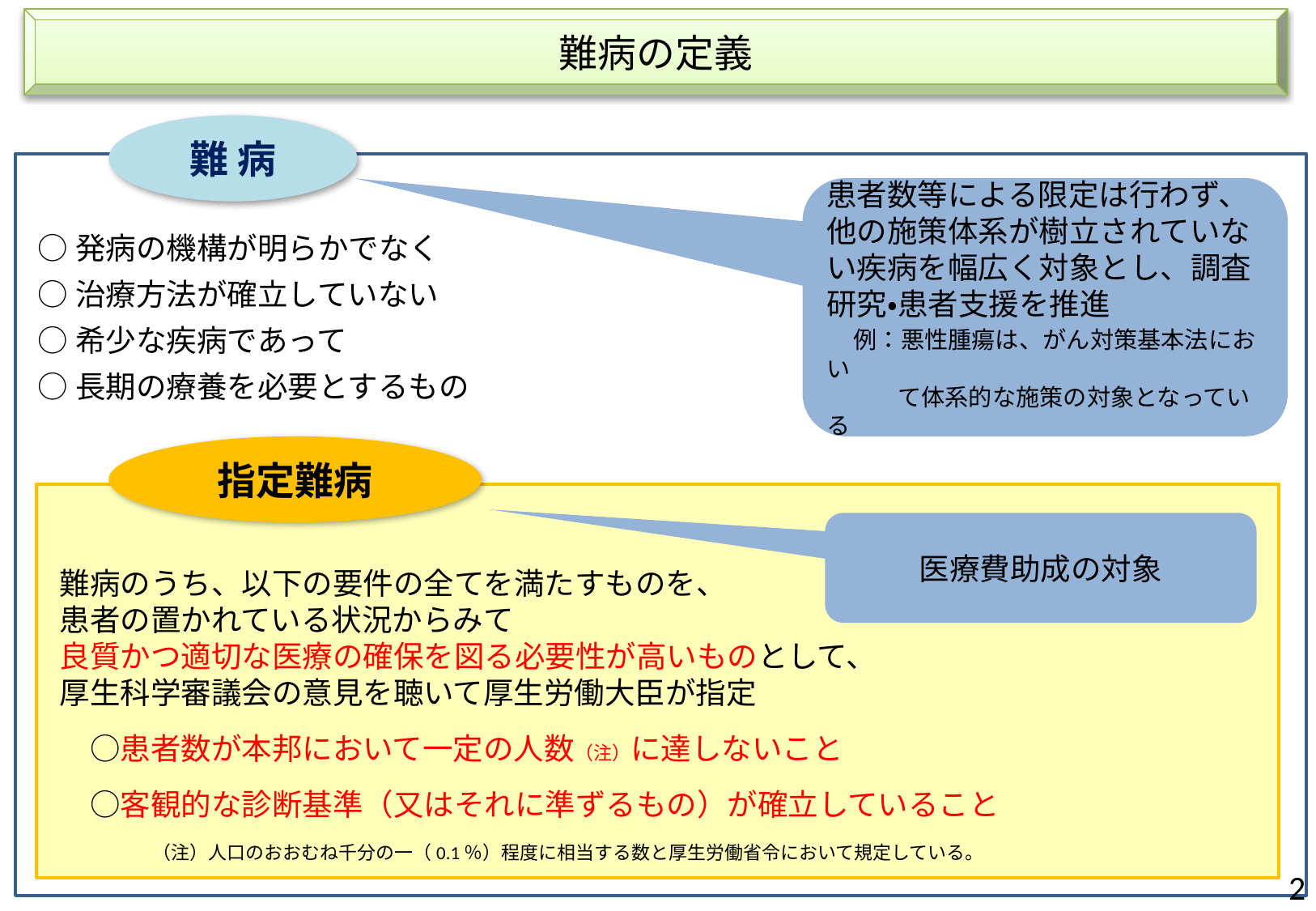

難病の定義
難 病

○発病の機構が明らかでなく
○治療方法が確立していない
○希少な疾病であって
○長期の療養を必要とするもの
患者数等による限定は行わず、
他の施策体系が樹立されていない疾病を幅広く対象とし、調査研究・患者支援を推進
　例：悪性腫瘍は、がん対策基本法におい
　　　て体系的な施策の対象となっている
指定難病

医療費助成の対象
難病のうち、以下の要件の全てを満たすものを、
患者の置かれている状況からみて
良質かつ適切な医療の確保を図る必要性が高いものとして、
厚生科学審議会の意見を聴いて厚生労働大臣が指定
　○患者数が本邦において一定の人数（注）に達しないこと
　○客観的な診断基準（又はそれに準ずるもの）が確立していること
　　　　　（注）人口のおおむね千分の一（0.1％）程度に相当する数と厚生労働省令において規定している。
2